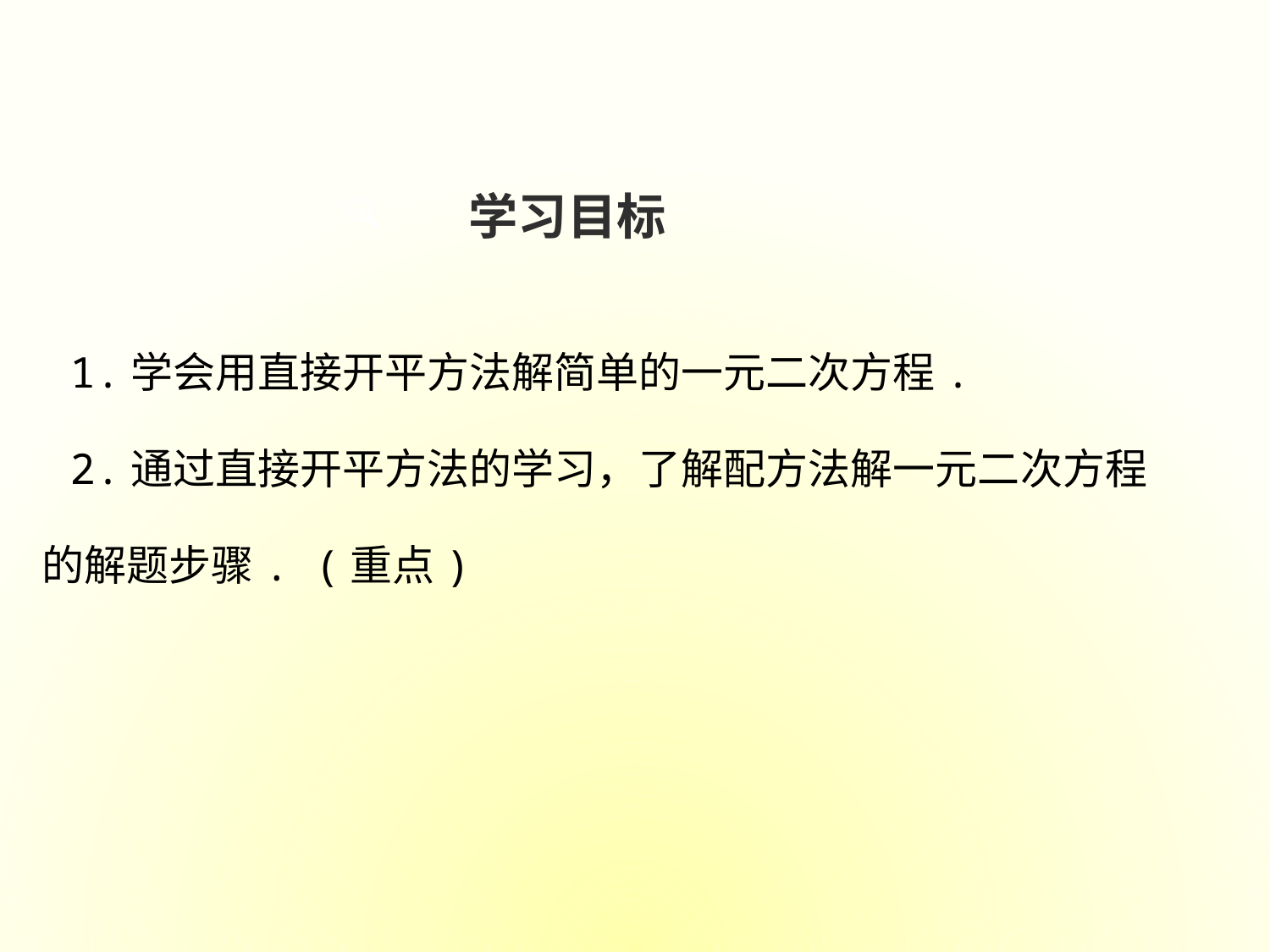

学习目标

1.学会用直接开平方法解简单的一元二次方程.
2.通过直接开平方法的学习，了解配方法解一元二次方程的解题步骤. (重点)